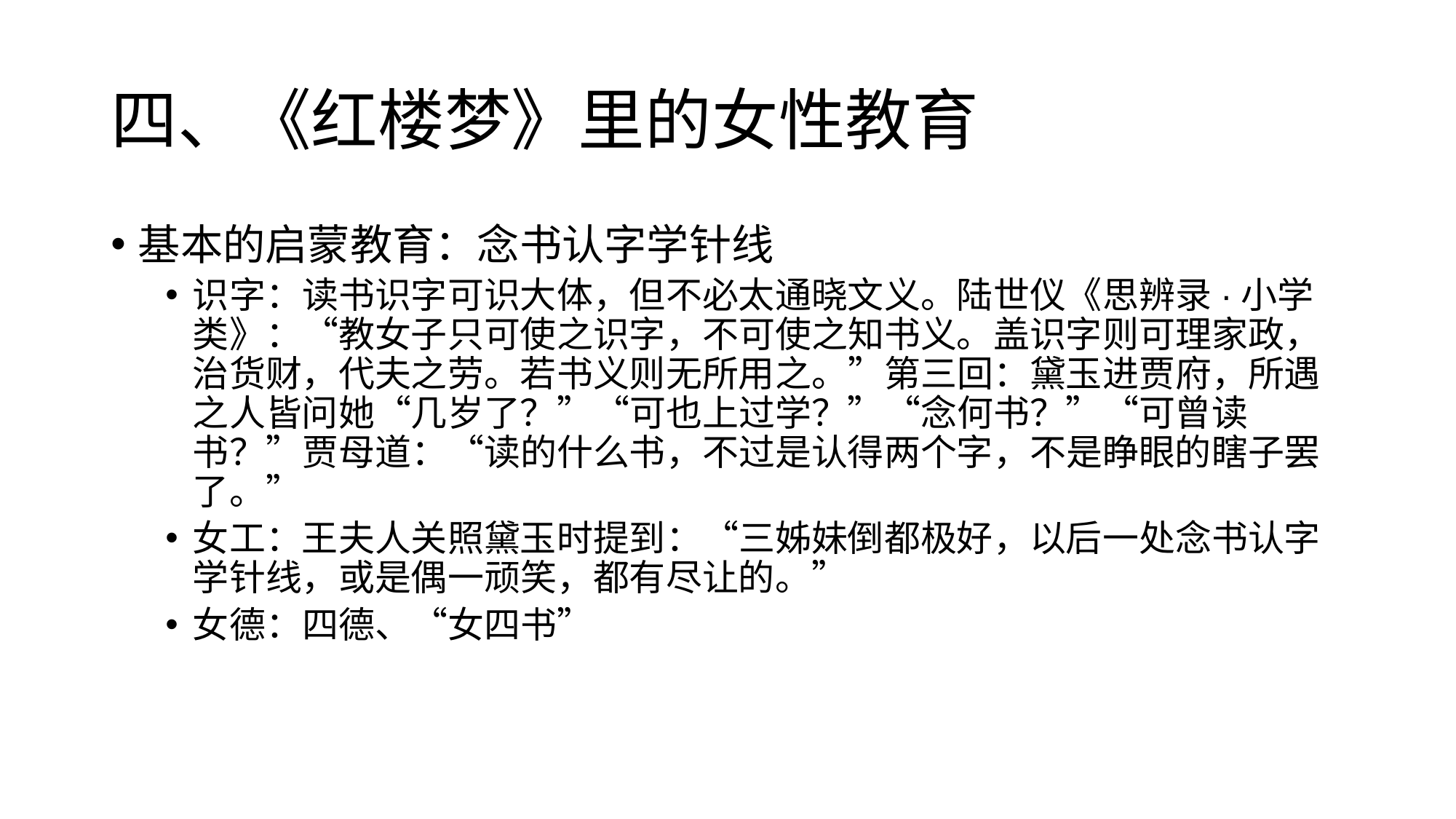

# 四、《红楼梦》里的女性教育
基本的启蒙教育：念书认字学针线
识字：读书识字可识大体，但不必太通晓文义。陆世仪《思辨录·小学类》：“教女子只可使之识字，不可使之知书义。盖识字则可理家政，治货财，代夫之劳。若书义则无所用之。”第三回：黛玉进贾府，所遇之人皆问她“几岁了？”“可也上过学？”“念何书？”“可曾读书？”贾母道：“读的什么书，不过是认得两个字，不是睁眼的瞎子罢了。”
女工：王夫人关照黛玉时提到：“三姊妹倒都极好，以后一处念书认字学针线，或是偶一顽笑，都有尽让的。”
女德：四德、“女四书”